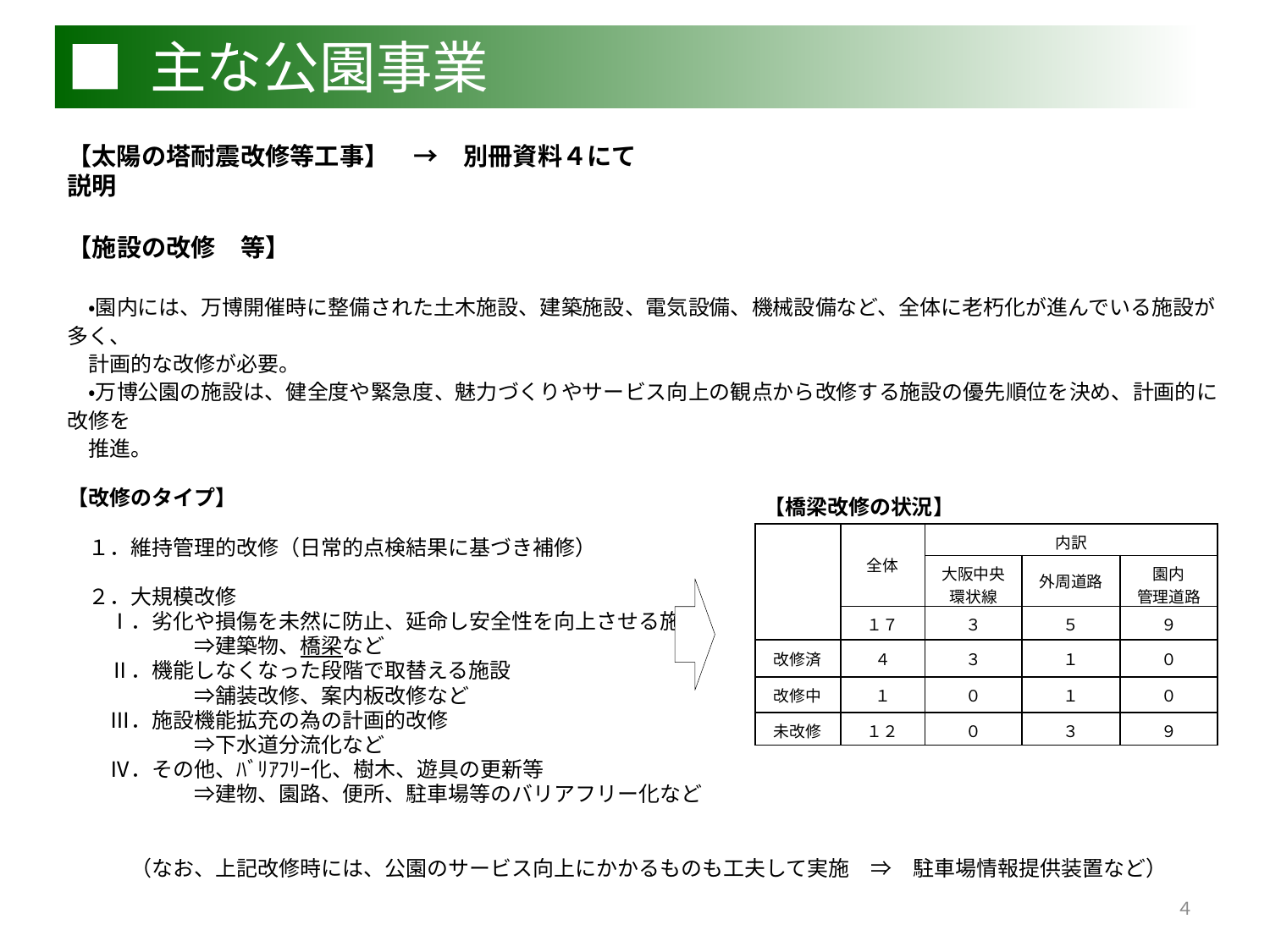

■ 主な公園事業
【太陽の塔耐震改修等工事】　→　別冊資料４にて説明
【施設の改修　等】

　・園内には、万博開催時に整備された土木施設、建築施設、電気設備、機械設備など、全体に老朽化が進んでいる施設が多く、
　計画的な改修が必要。
　・万博公園の施設は、健全度や緊急度、魅力づくりやサービス向上の観点から改修する施設の優先順位を決め、計画的に改修を
　推進。

【改修のタイプ】

　１．維持管理的改修（日常的点検結果に基づき補修）

　２．大規模改修
　　Ⅰ．劣化や損傷を未然に防止、延命し安全性を向上させる施設
　　　　　　⇒建築物、橋梁など
　　Ⅱ．機能しなくなった段階で取替える施設
　　　　　　⇒舗装改修、案内板改修など
　　Ⅲ．施設機能拡充の為の計画的改修
　　　　　　⇒下水道分流化など
　　Ⅳ．その他、ﾊﾞﾘｱﾌﾘｰ化、樹木、遊具の更新等
　　　　　　⇒建物、園路、便所、駐車場等のバリアフリー化など

　　　（なお、上記改修時には、公園のサービス向上にかかるものも工夫して実施　⇒　駐車場情報提供装置など）

【橋梁改修の状況】
|  | 全体 | 内訳 |  |  |
| --- | --- | --- | --- | --- |
|  |  | 大阪中央環状線 | 外周道路 | 園内 管理道路 |
|  | １７ | ３ | ５ | ９ |
| 改修済 | ４ | ３ | １ | ０ |
| 改修中 | １ | ０ | １ | ０ |
| 未改修 | １２ | ０ | ３ | ９ |

４